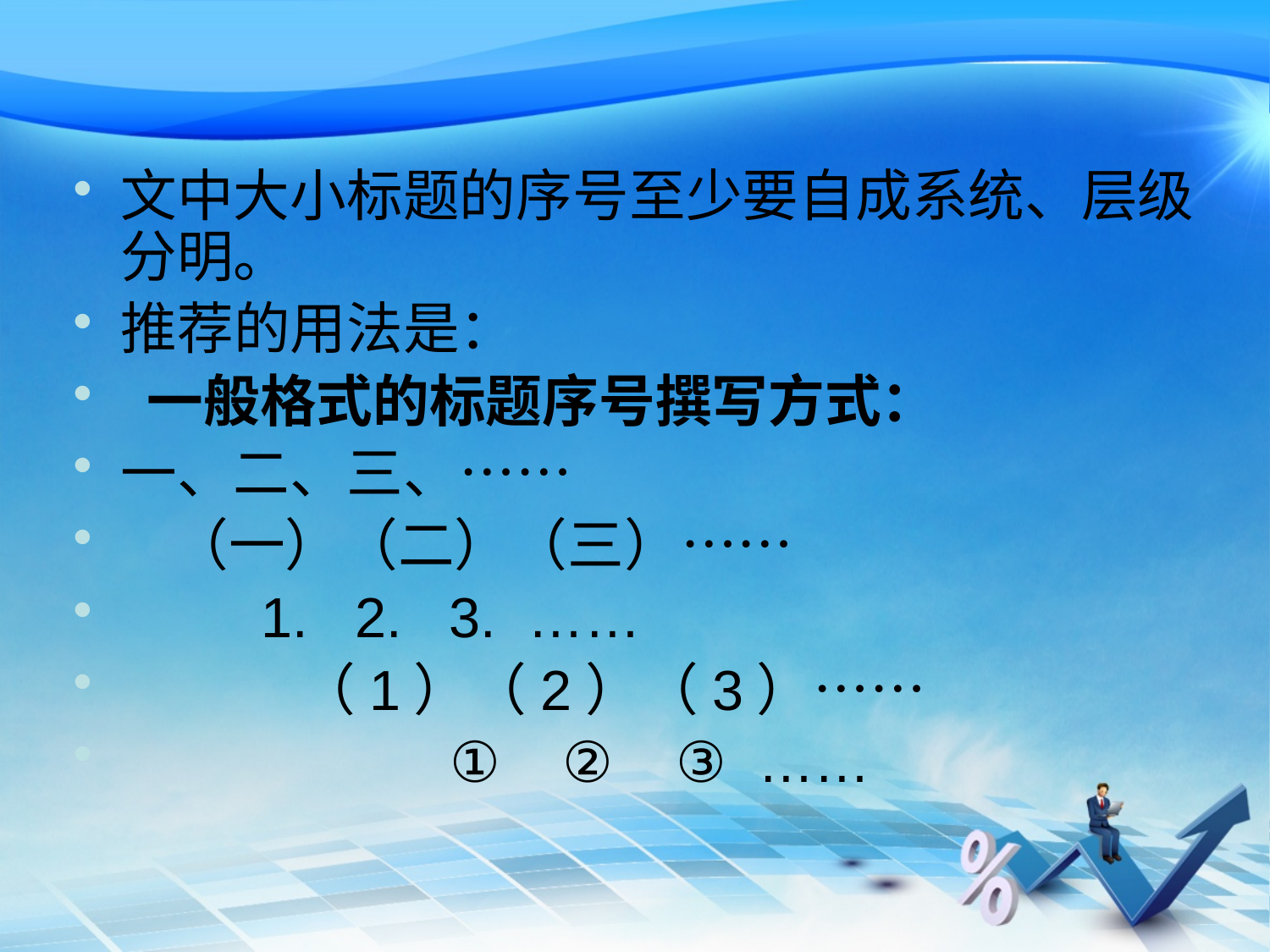

文中大小标题的序号至少要自成系统、层级分明。
推荐的用法是：
 一般格式的标题序号撰写方式：
一、二、三、……
   （一）（二）（三）……
         1.   2.   3.  ……
             （1）（2）（3）……
                     ①    ②    ③  ……